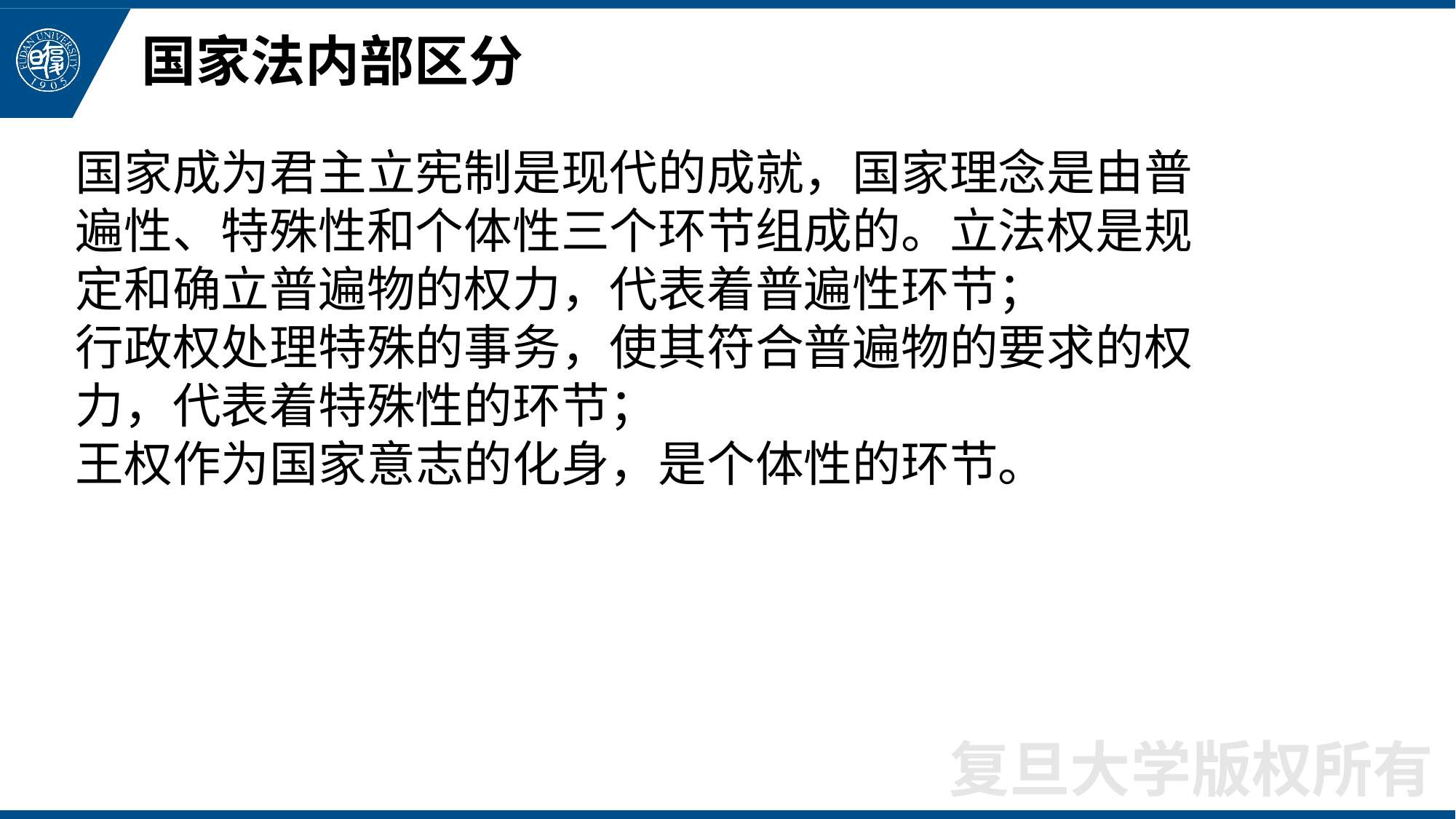

# 国家法内部区分
国家成为君主立宪制是现代的成就，国家理念是由普遍性、特殊性和个体性三个环节组成的。立法权是规定和确立普遍物的权力，代表着普遍性环节；
行政权处理特殊的事务，使其符合普遍物的要求的权力，代表着特殊性的环节；
王权作为国家意志的化身，是个体性的环节。